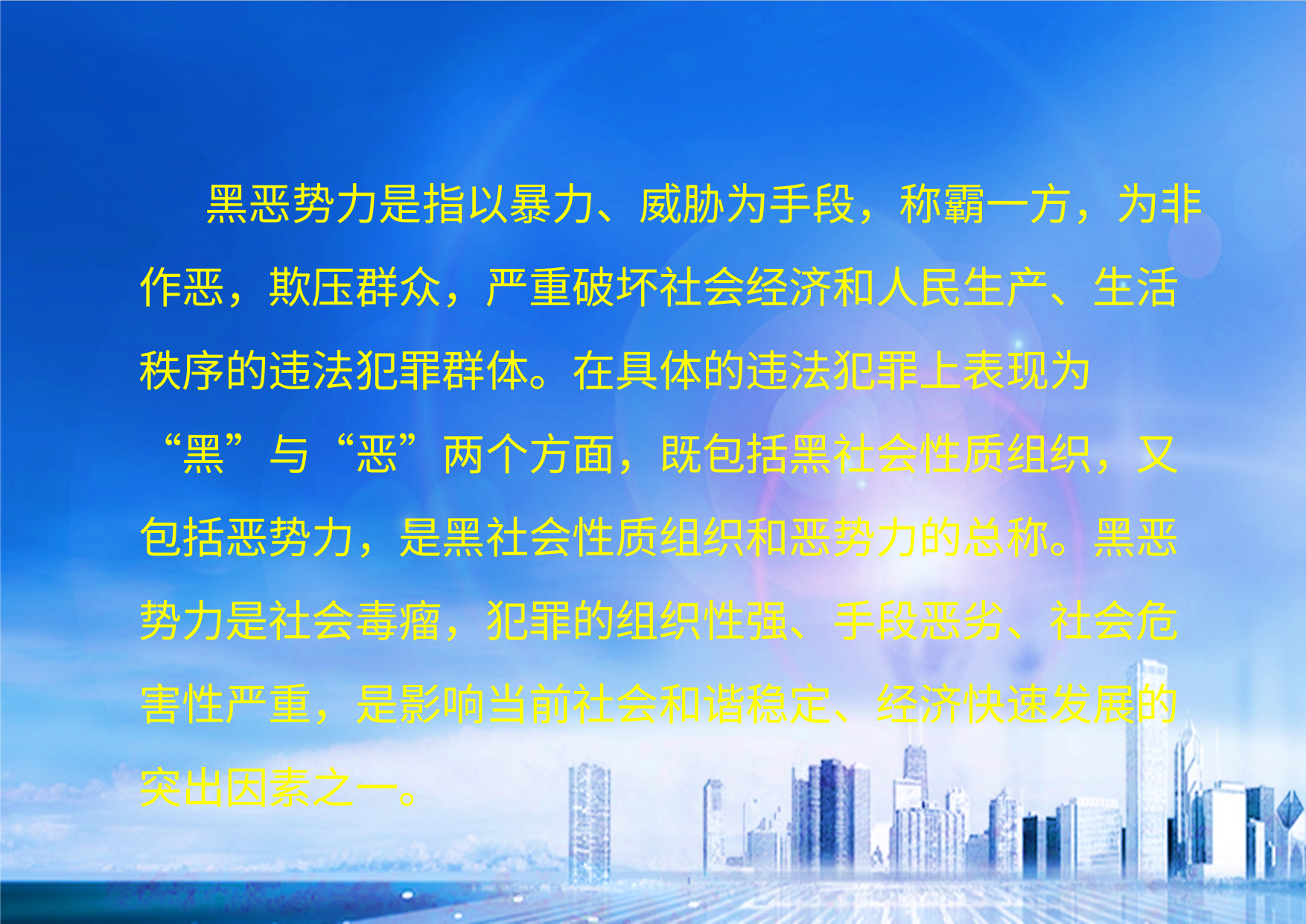

黑恶势力是指以暴力、威胁为手段，称霸一方，为非作恶，欺压群众，严重破坏社会经济和人民生产、生活秩序的违法犯罪群体。在具体的违法犯罪上表现为“黑”与“恶”两个方面，既包括黑社会性质组织，又包括恶势力，是黑社会性质组织和恶势力的总称。黑恶势力是社会毒瘤，犯罪的组织性强、手段恶劣、社会危害性严重，是影响当前社会和谐稳定、经济快速发展的突出因素之一。